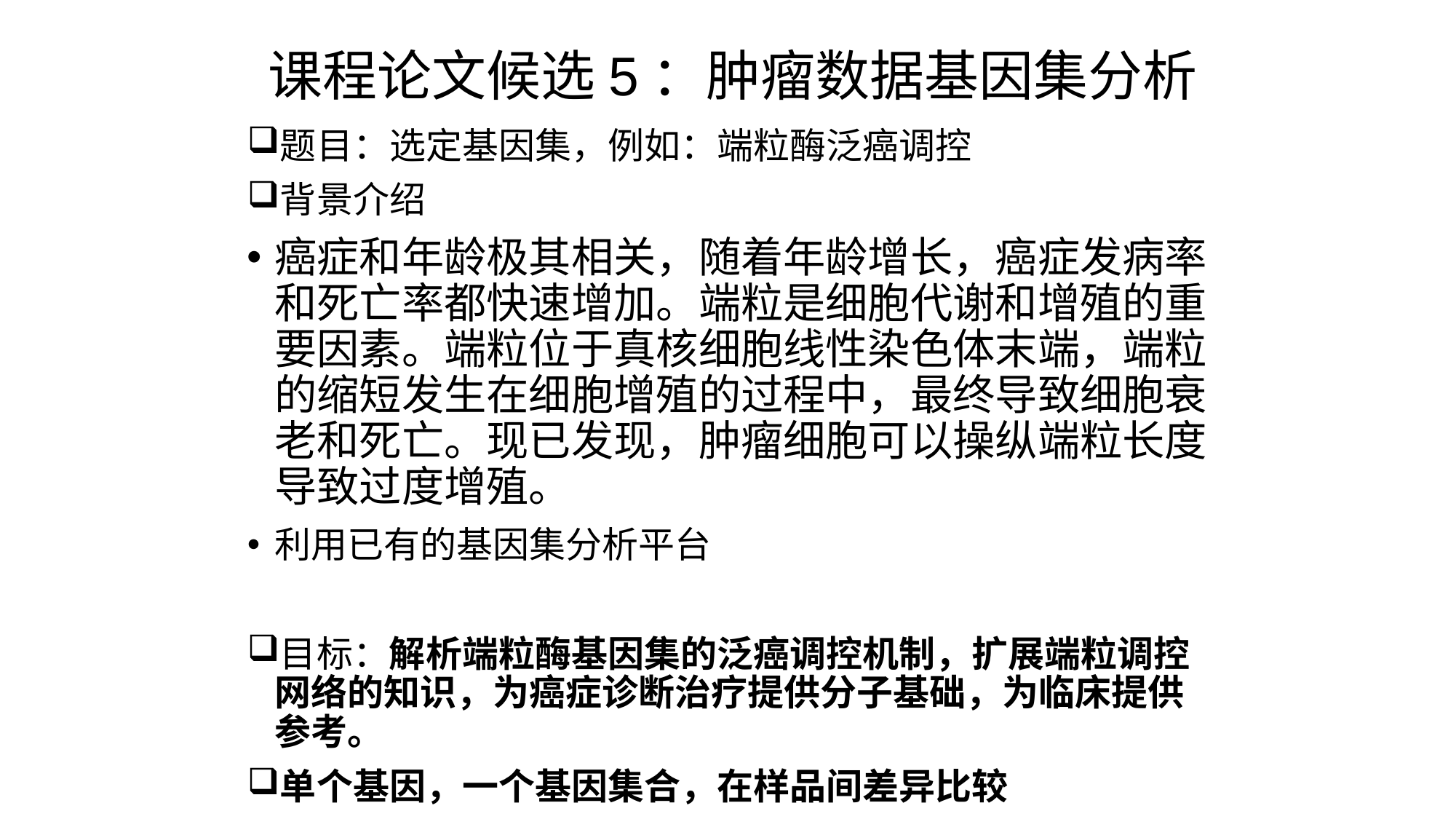

# 课程论文候选5：肿瘤数据基因集分析
题目：选定基因集，例如：端粒酶泛癌调控
背景介绍
癌症和年龄极其相关，随着年龄增长，癌症发病率和死亡率都快速增加。端粒是细胞代谢和增殖的重要因素。端粒位于真核细胞线性染色体末端，端粒的缩短发生在细胞增殖的过程中，最终导致细胞衰老和死亡。现已发现，肿瘤细胞可以操纵端粒长度导致过度增殖。
利用已有的基因集分析平台

目标：解析端粒酶基因集的泛癌调控机制，扩展端粒调控网络的知识，为癌症诊断治疗提供分子基础，为临床提供参考。
单个基因，一个基因集合，在样品间差异比较